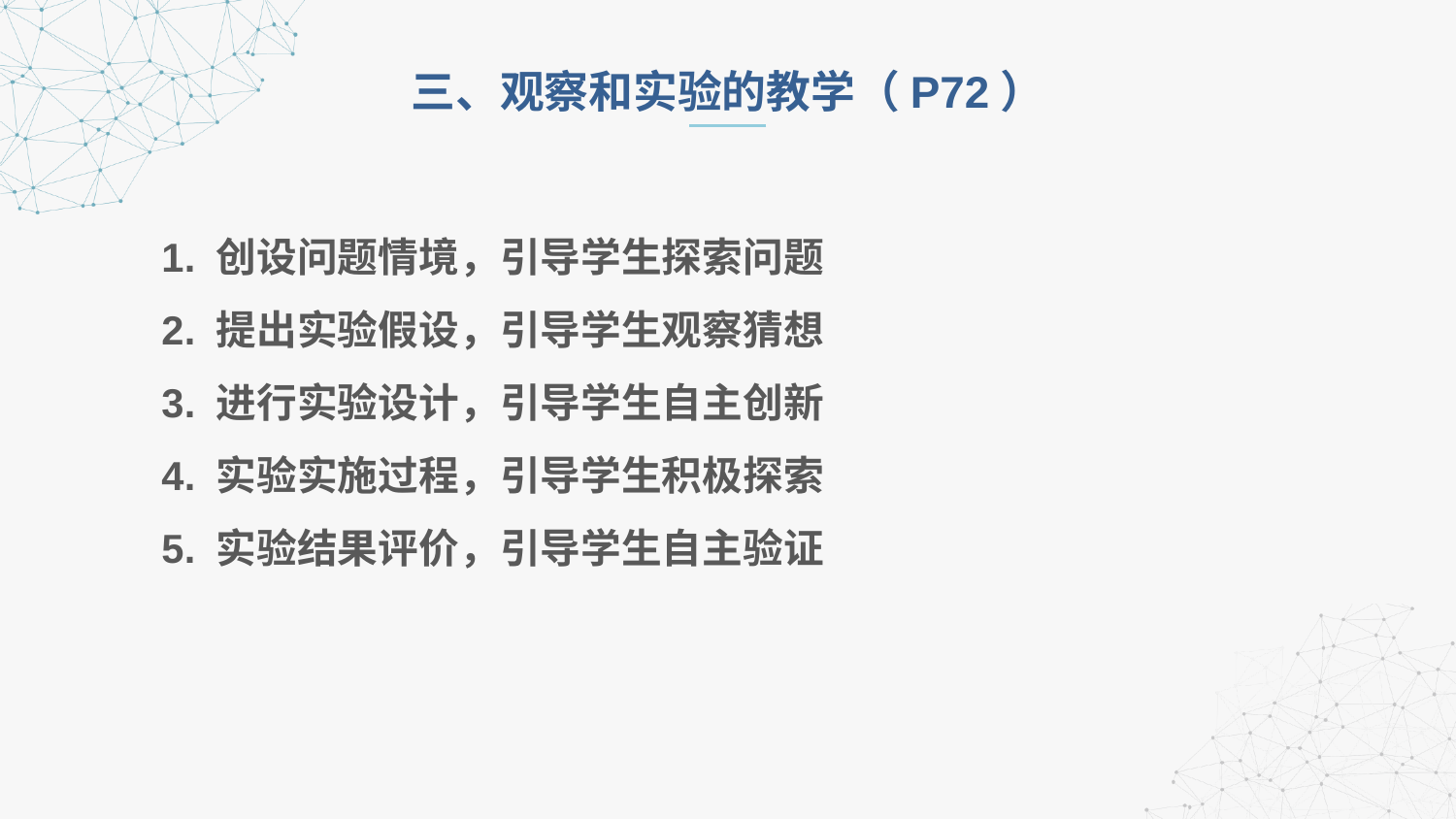

三、观察和实验的教学（P72）
1. 创设问题情境，引导学生探索问题
2. 提出实验假设，引导学生观察猜想
3. 进行实验设计，引导学生自主创新
4. 实验实施过程，引导学生积极探索
5. 实验结果评价，引导学生自主验证